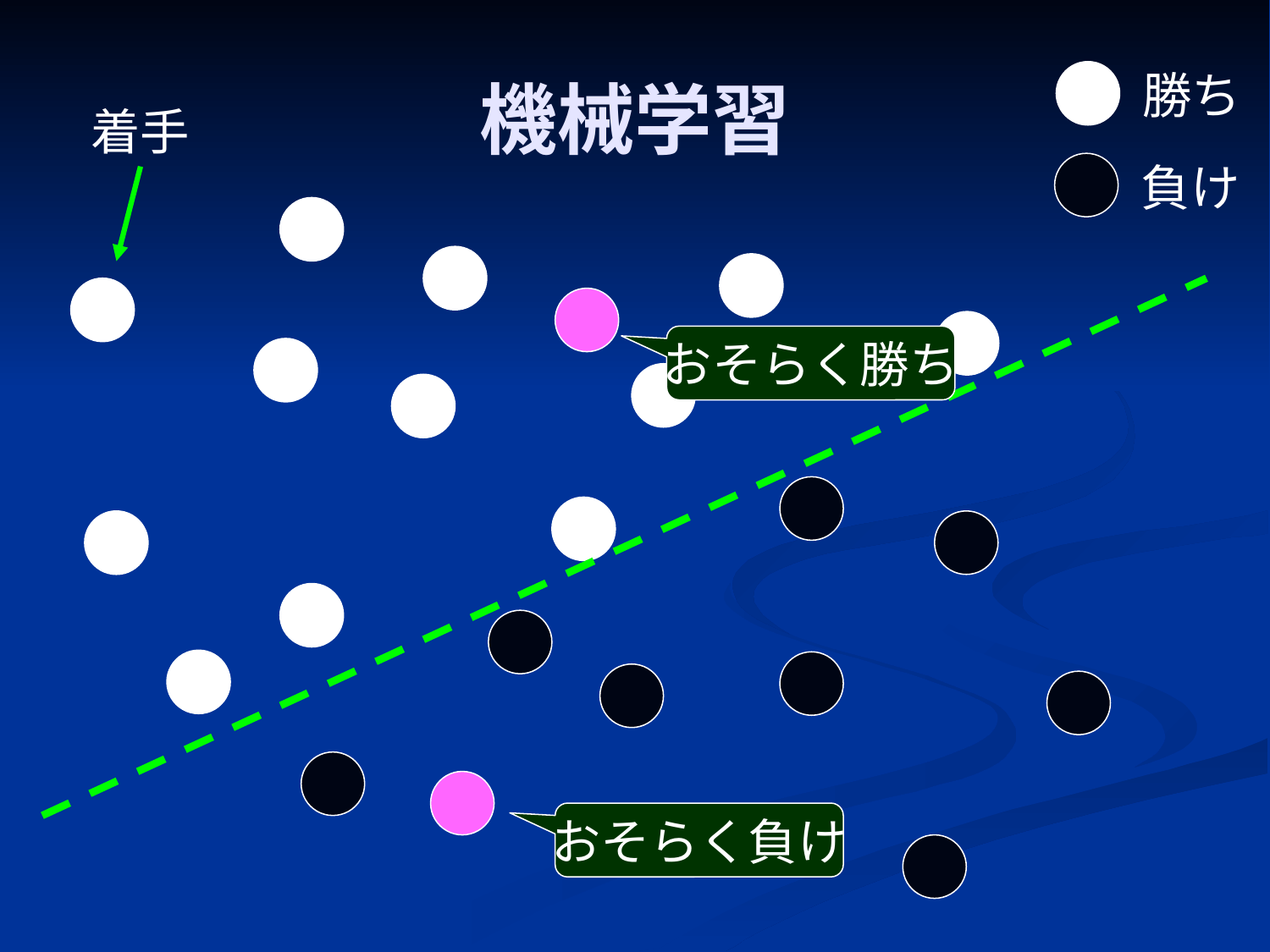

# 機械学習
勝ち

負け

着手

おそらく勝ち

おそらく負け